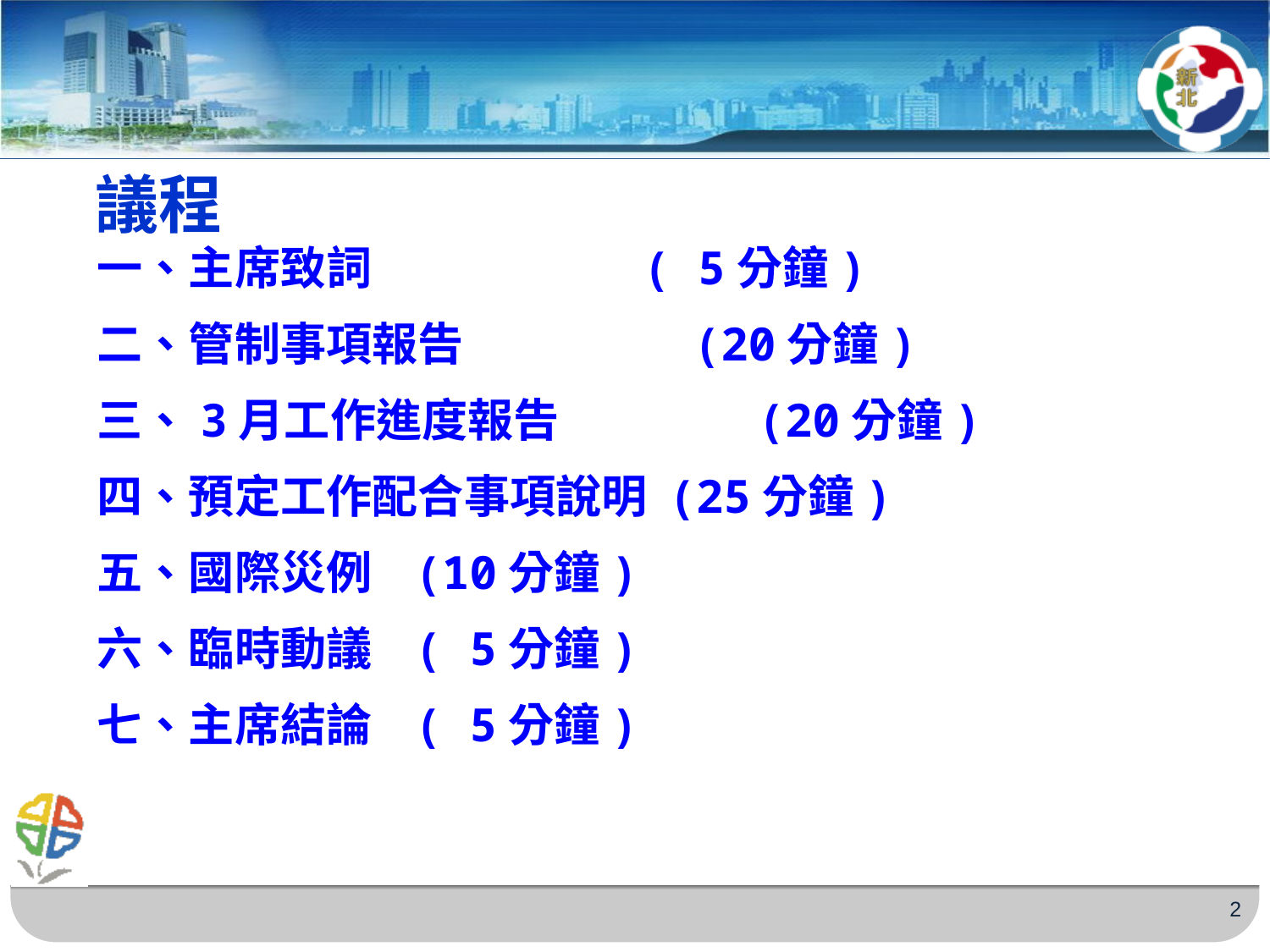

議程
一、主席致詞                         ( 5分鐘)
二、管制事項報告                     (20分鐘)
三、3月工作進度報告                  (20分鐘)
四、預定工作配合事項說明	(25分鐘)
五、國際災例	(10分鐘)
六、臨時動議	( 5分鐘)
七、主席結論	( 5分鐘)
2